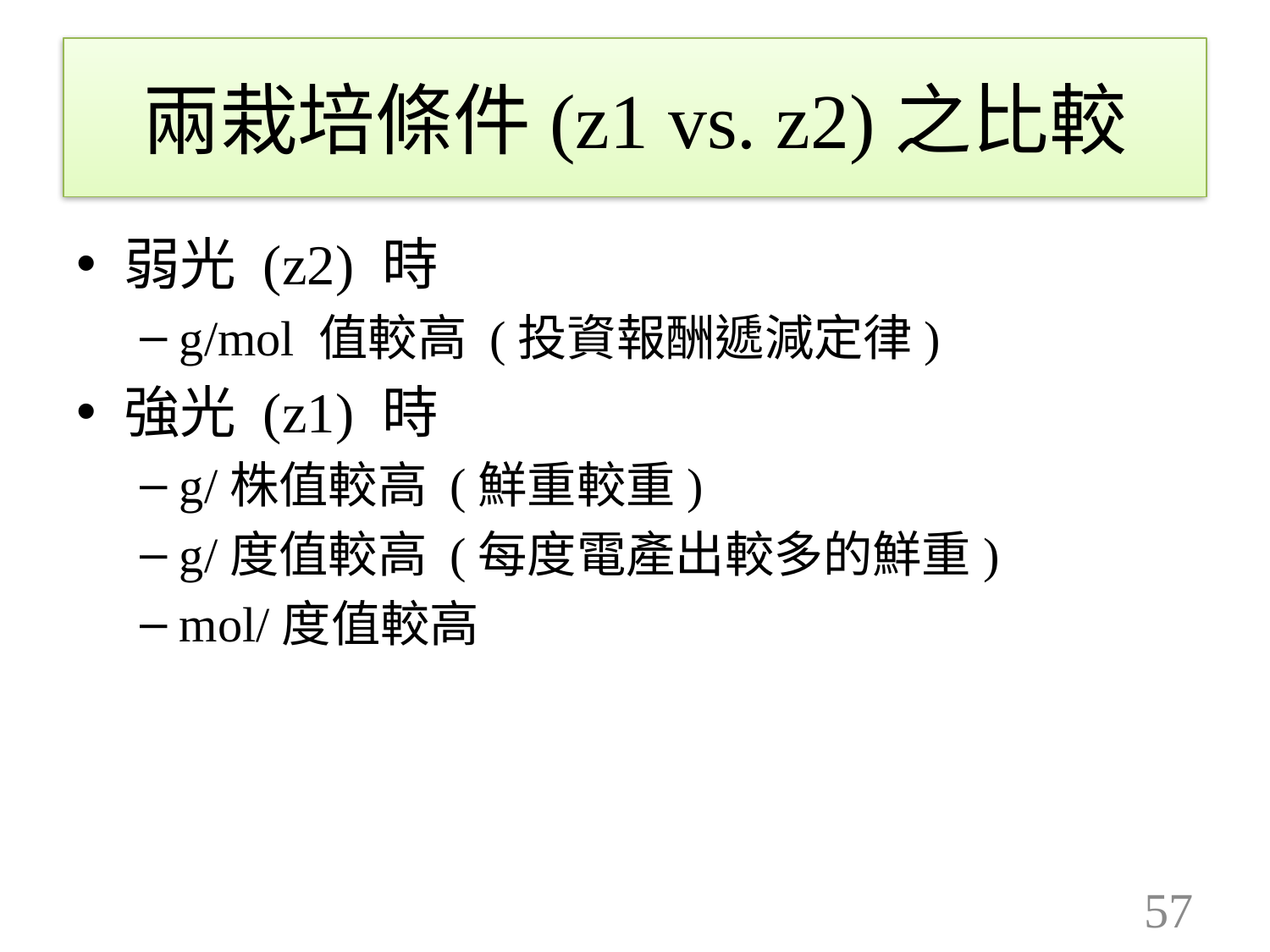

# 兩栽培條件(z1 vs. z2)之比較
弱光 (z2) 時
g/mol 值較高 (投資報酬遞減定律)
強光 (z1) 時
g/株值較高 (鮮重較重)
g/度值較高 (每度電產出較多的鮮重)
mol/度值較高

57